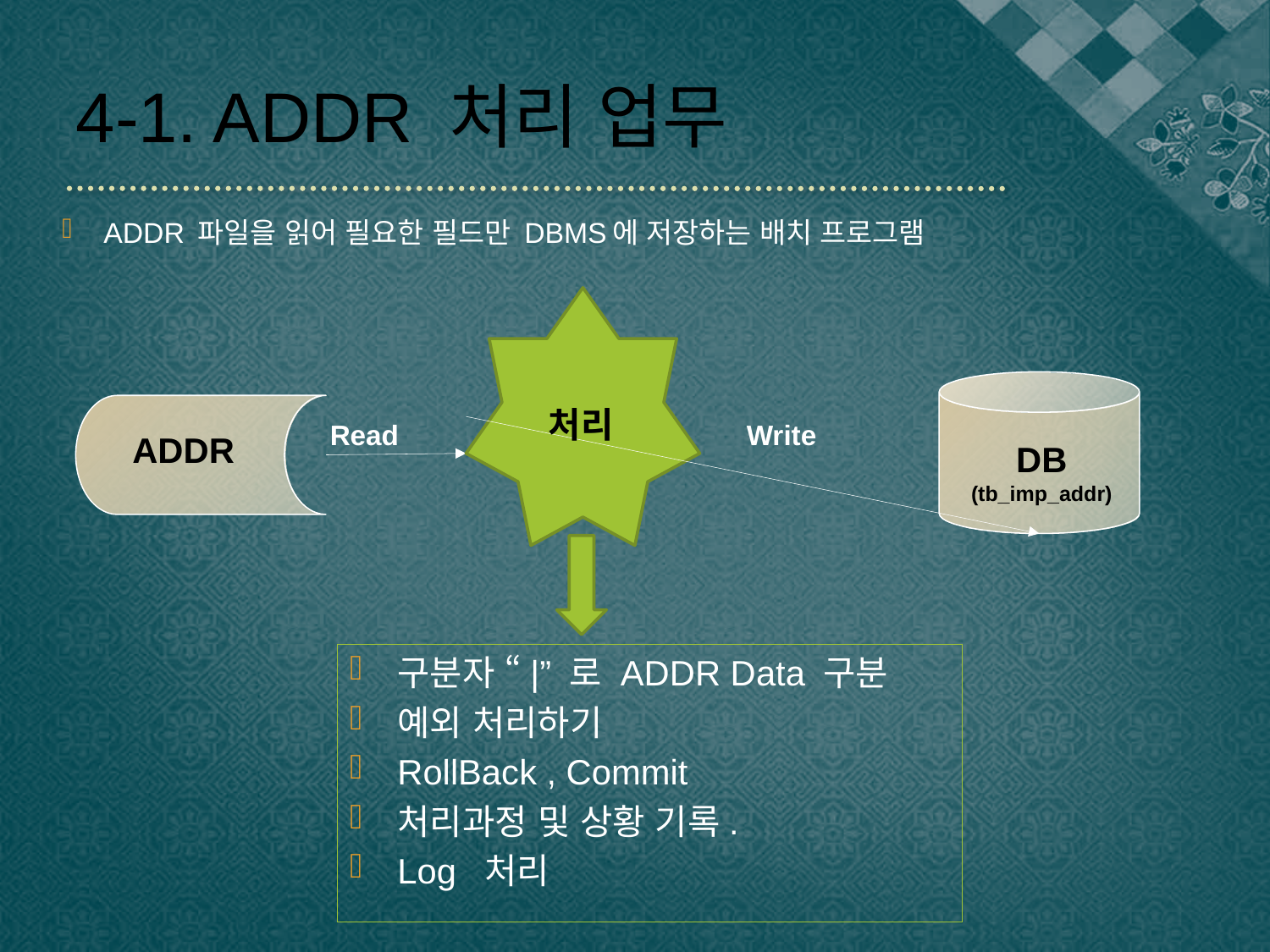

# 4-1. ADDR 처리 업무
ADDR 파일을 읽어 필요한 필드만 DBMS에 저장하는 배치 프로그램

처리
Read
Write
ADDR
DB
(tb_imp_addr)

구분자 “|” 로 ADDR Data 구분
예외 처리하기
RollBack , Commit
처리과정 및 상황 기록.
Log  처리